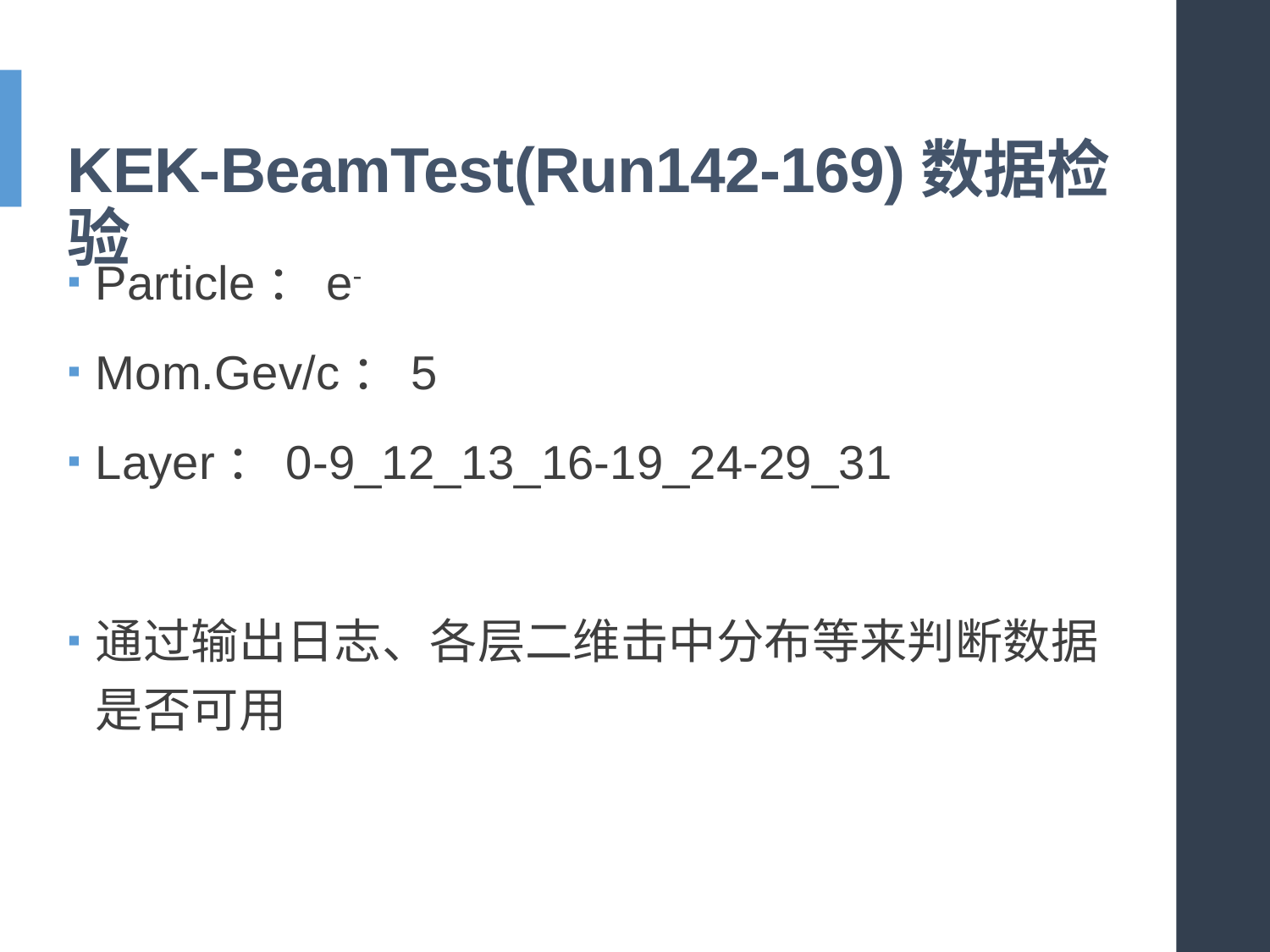

# KEK-BeamTest(Run142-169)数据检验
Particle：e-
Mom.Gev/c：5
Layer：0-9_12_13_16-19_24-29_31

通过输出日志、各层二维击中分布等来判断数据是否可用

2